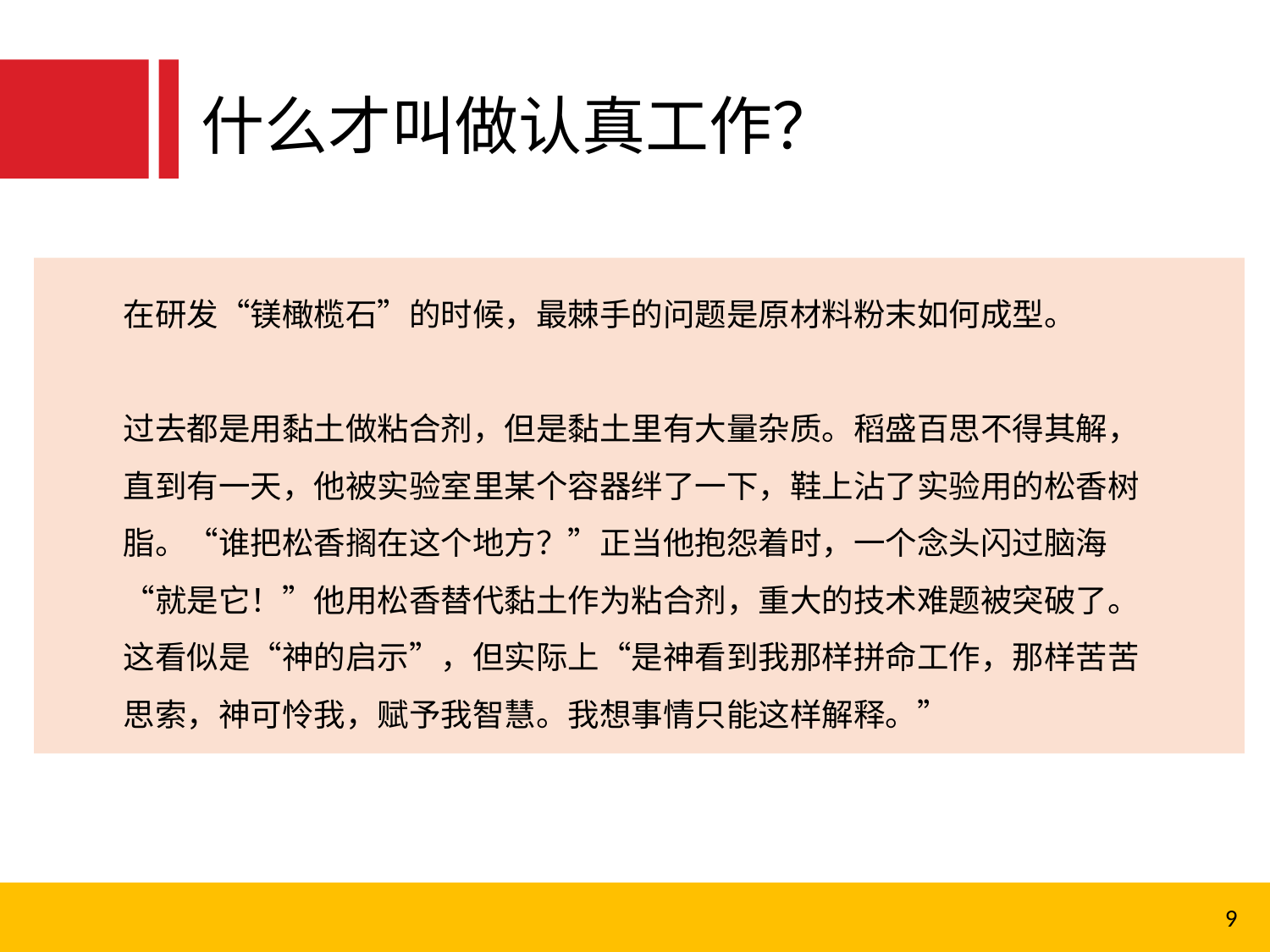

什么才叫做认真工作？

在研发“镁橄榄石”的时候，最棘手的问题是原材料粉末如何成型。

过去都是用黏土做粘合剂，但是黏土里有大量杂质。稻盛百思不得其解，直到有一天，他被实验室里某个容器绊了一下，鞋上沾了实验用的松香树脂。“谁把松香搁在这个地方？”正当他抱怨着时，一个念头闪过脑海“就是它！”他用松香替代黏土作为粘合剂，重大的技术难题被突破了。
这看似是“神的启示”，但实际上“是神看到我那样拼命工作，那样苦苦思索，神可怜我，赋予我智慧。我想事情只能这样解释。”

9